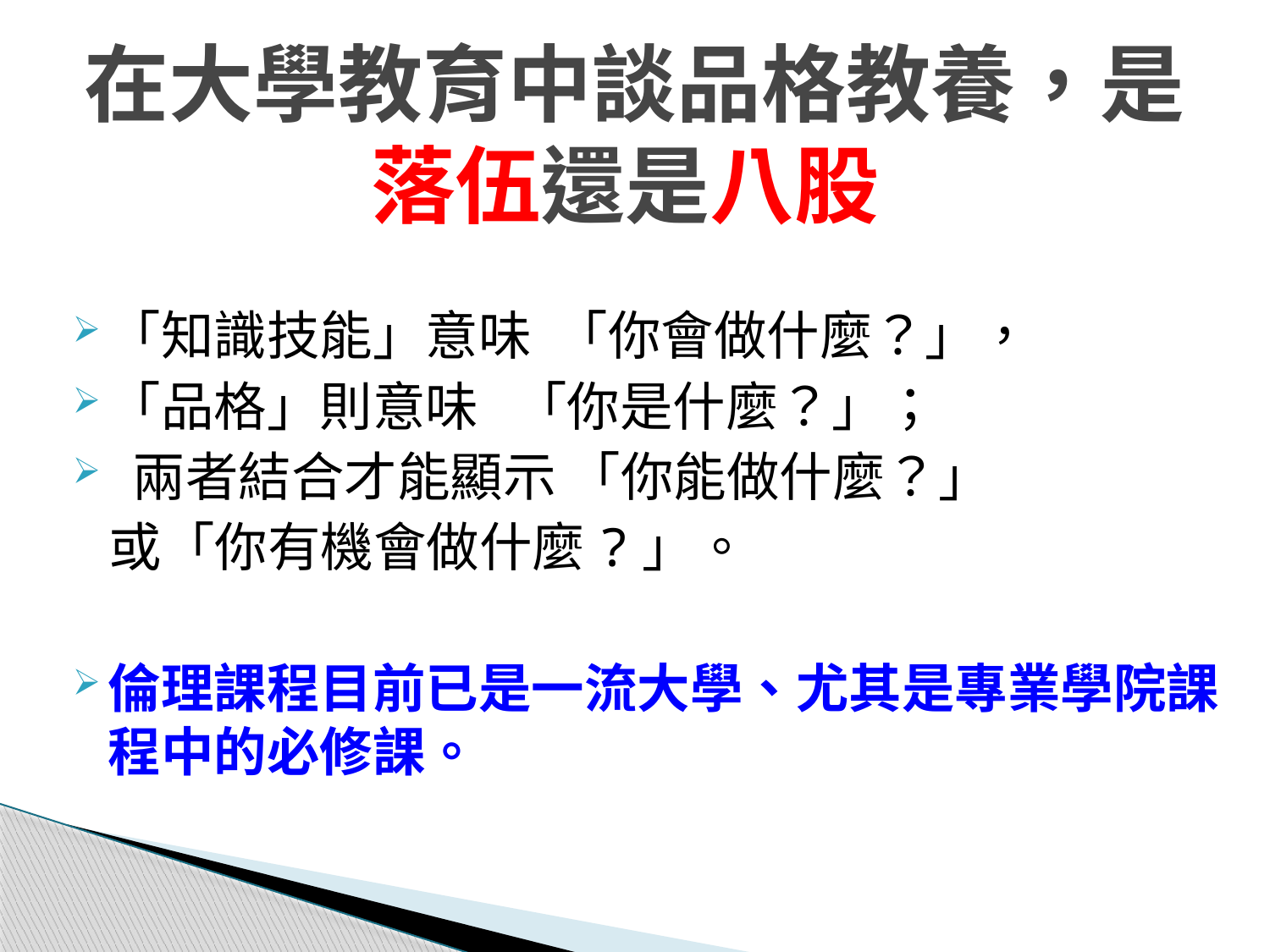

# 在大學教育中談品格教養，是落伍還是八股
「知識技能」意味  「你會做什麼？」，
「品格」則意味   「你是什麼？」；
 兩者結合才能顯示 「你能做什麼？」
  或「你有機會做什麼?」。

倫理課程目前已是一流大學、尤其是專業學院課程中的必修課。